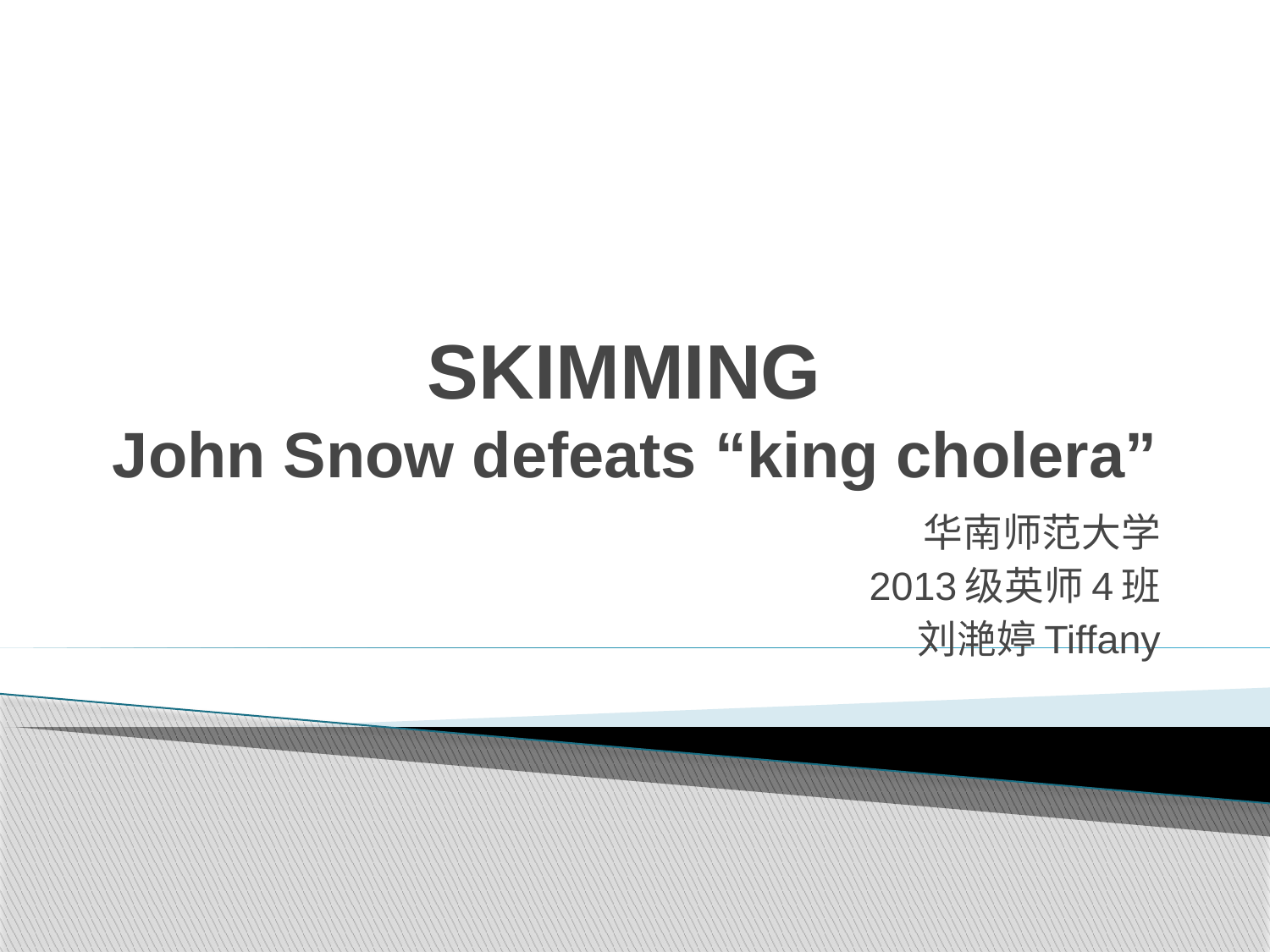

# SKIMMING John Snow defeats “king cholera”
华南师范大学
2013级英师4班
刘滟婷Tiffany